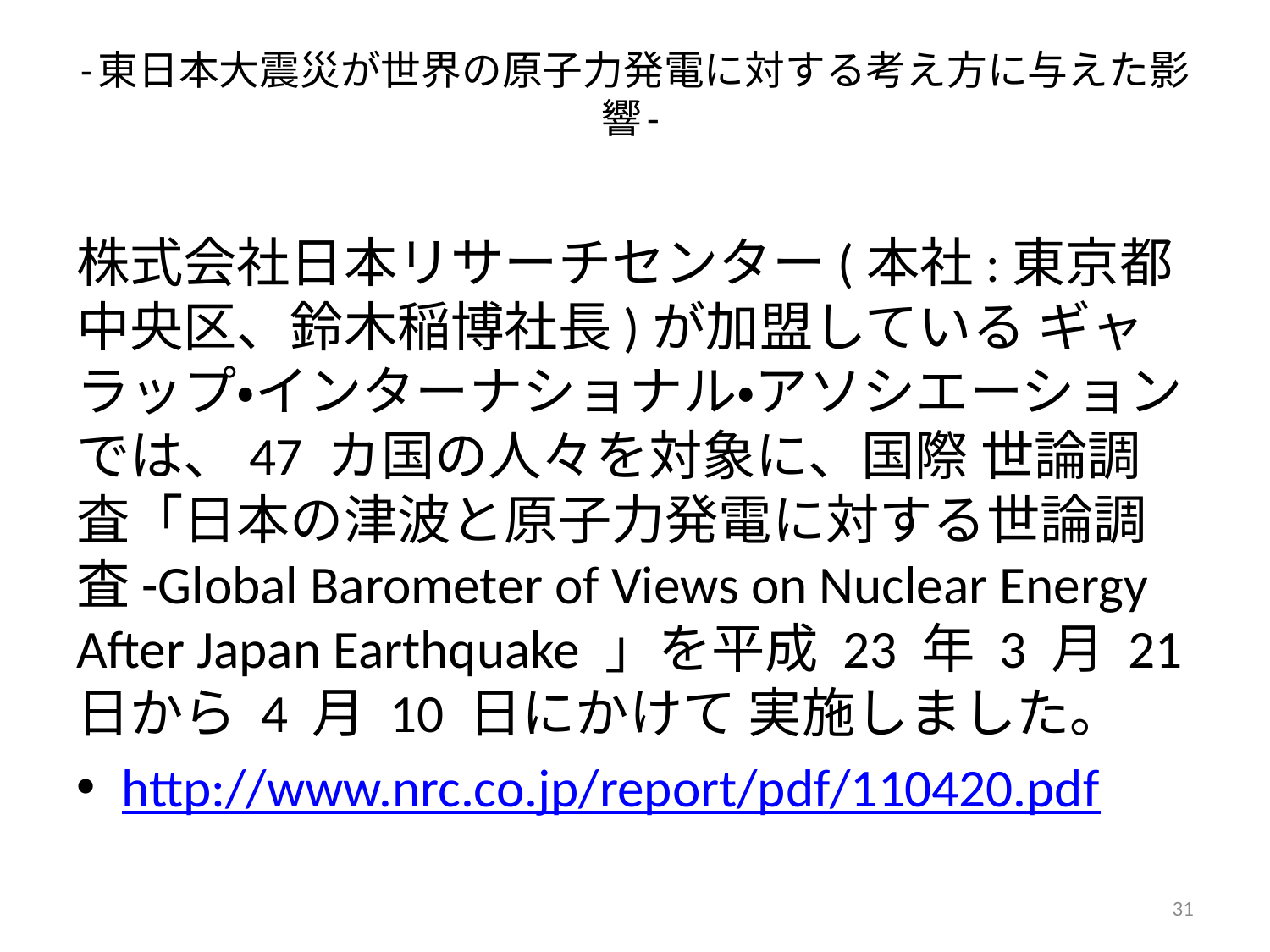

# -東日本大震災が世界の原子力発電に対する考え方に与えた影響-
株式会社日本リサーチセンター(本社:東京都中央区、鈴木稲博社長)が加盟している ギャラップ・インターナショナル・アソシエーションでは、47 カ国の人々を対象に、国際 世論調査「日本の津波と原子力発電に対する世論調査-Global Barometer of Views on Nuclear Energy After Japan Earthquake 」を平成 23 年 3 月 21 日から 4 月 10 日にかけて 実施しました。
http://www.nrc.co.jp/report/pdf/110420.pdf

31